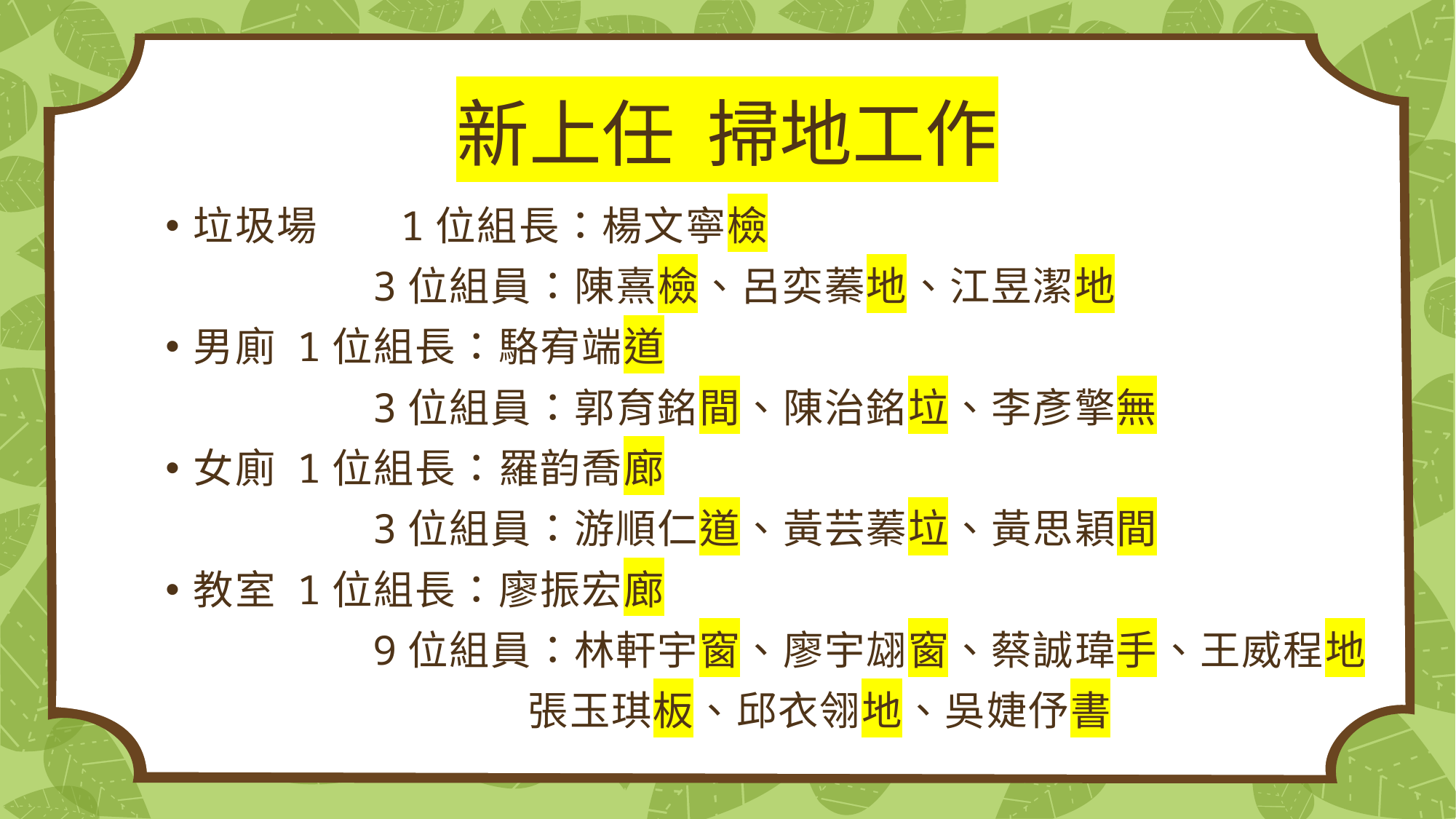

# 新上任  掃地工作
垃圾場  	1位組長：楊文寧檢
		3位組員：陳熹檢、呂奕蓁地、江昱潔地
男廁	1位組長：駱宥端道
		3位組員：郭育銘間、陳治銘垃、李彥擎無
女廁	1位組長：羅韵喬廊
		3位組員：游順仁道、黃芸蓁垃、黃思穎間
教室	1位組長：廖振宏廊
		9位組員：林軒宇窗、廖宇翃窗、蔡誠瑋手、王威程地
			    張玉琪板、邱衣翎地、吳婕伃書